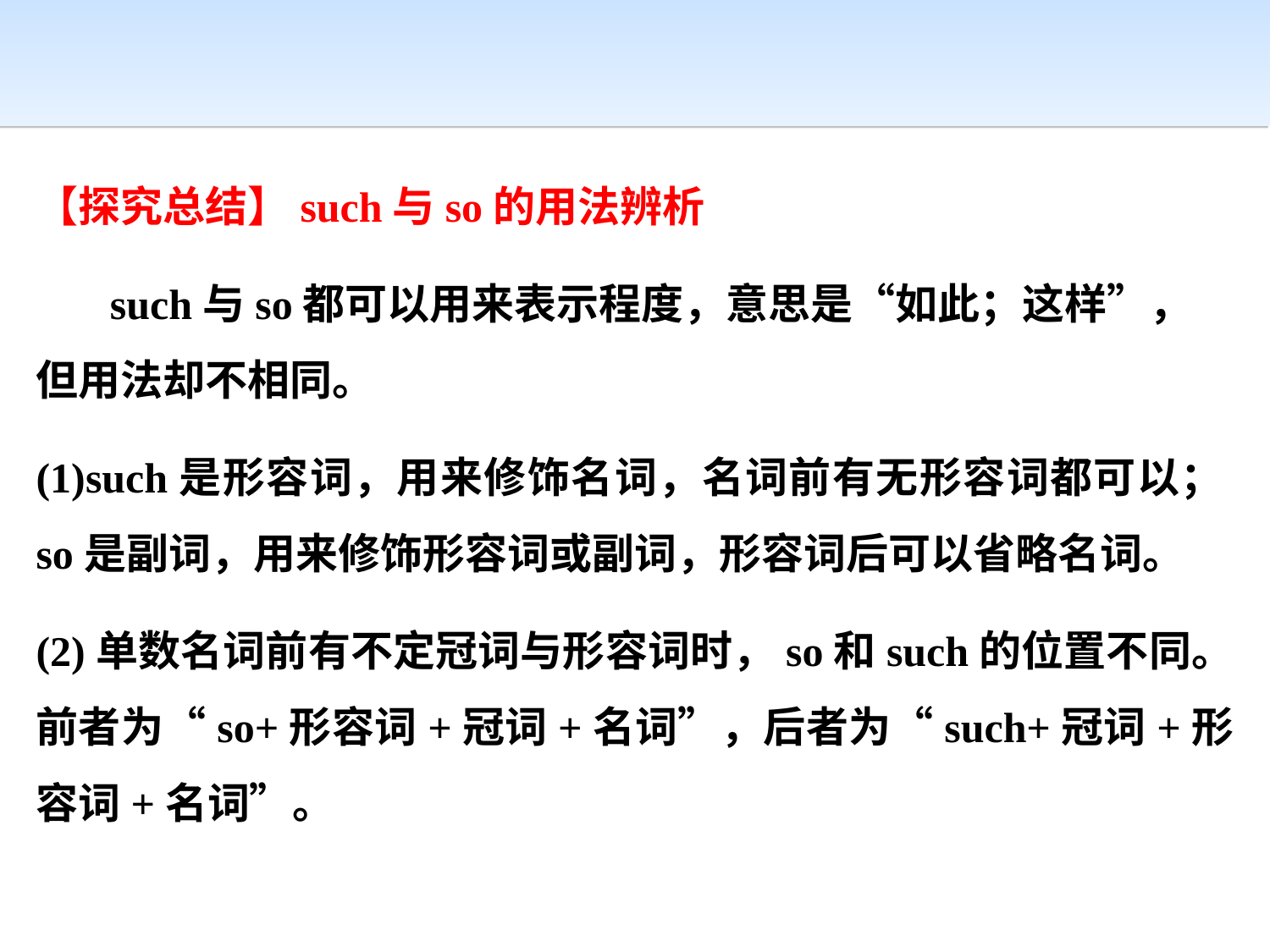

【探究总结】such与so的用法辨析
       such与so都可以用来表示程度，意思是“如此；这样”，但用法却不相同。
(1)such是形容词，用来修饰名词，名词前有无形容词都可以；so是副词，用来修饰形容词或副词，形容词后可以省略名词。
(2)单数名词前有不定冠词与形容词时，so和such的位置不同。前者为“so+形容词+冠词+名词”，后者为“such+冠词+形容词+名词”。